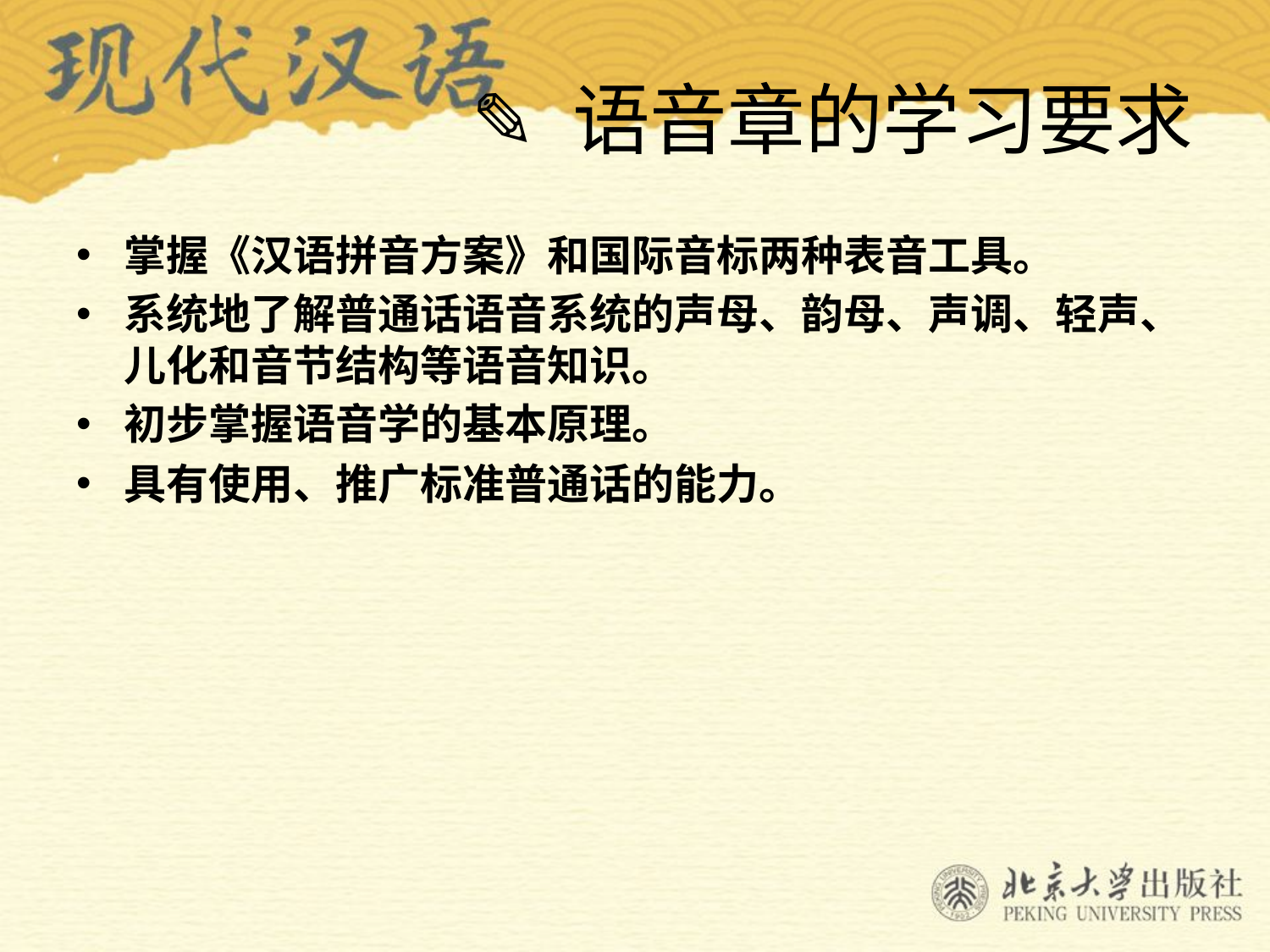

# ✎ 语音章的学习要求
掌握《汉语拼音方案》和国际音标两种表音工具。
系统地了解普通话语音系统的声母、韵母、声调、轻声、儿化和音节结构等语音知识。
初步掌握语音学的基本原理。
具有使用、推广标准普通话的能力。